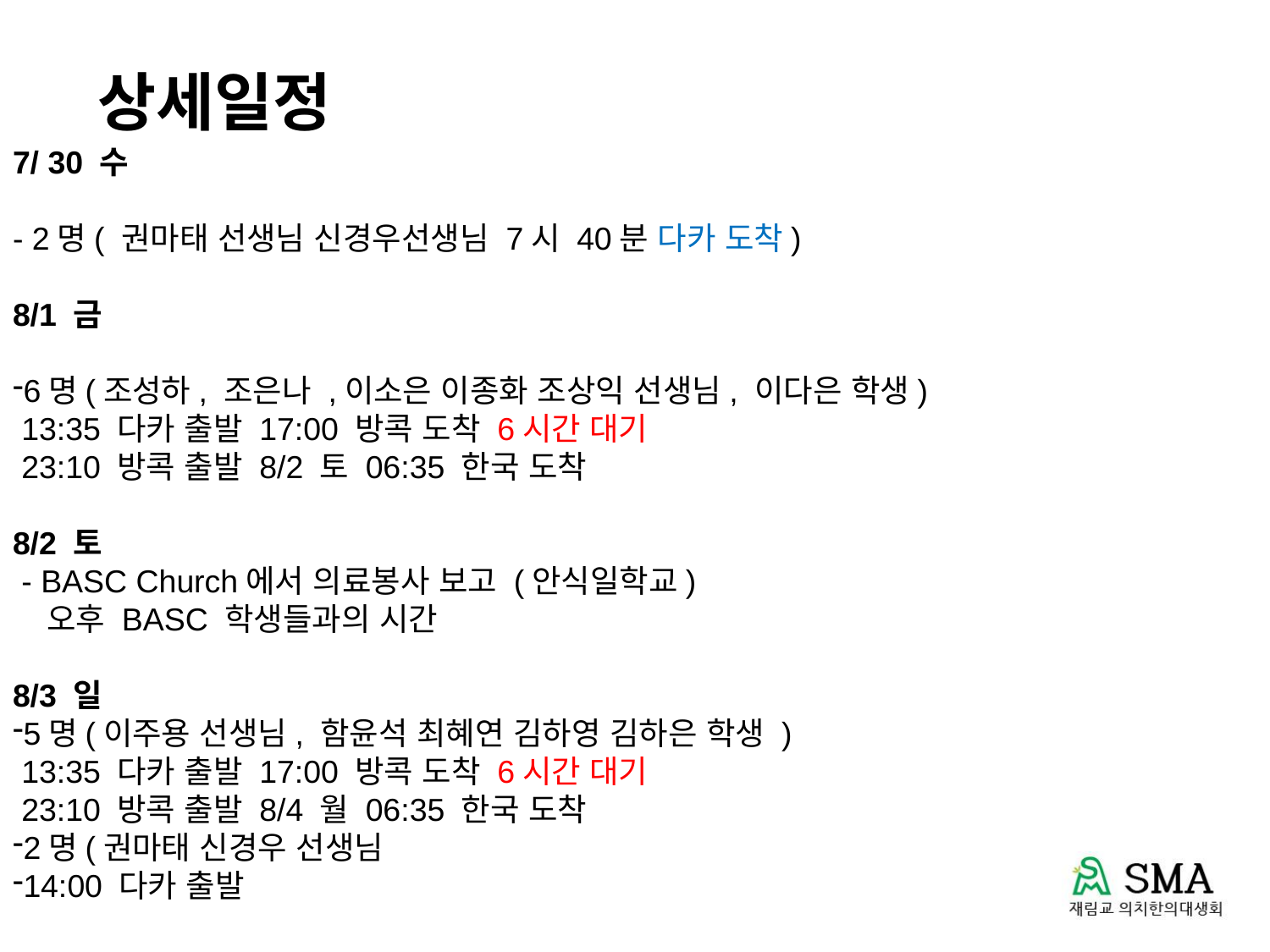

상세일정
7/ 30 수

- 2명( 권마태 선생님 신경우선생님 7시 40분 다카 도착)

8/1 금

6명(조성하, 조은나 ,이소은 이종화 조상익 선생님, 이다은 학생)
 13:35 다카 출발 17:00 방콕 도착 6시간 대기
 23:10 방콕 출발 8/2 토 06:35 한국 도착

8/2 토
 - BASC Church에서 의료봉사 보고 (안식일학교)
   오후 BASC 학생들과의 시간

8/3 일
5명(이주용 선생님, 함윤석 최혜연 김하영 김하은 학생 )
 13:35 다카 출발 17:00 방콕 도착 6시간 대기
 23:10 방콕 출발 8/4 월 06:35 한국 도착
2명(권마태 신경우 선생님
14:00 다카 출발